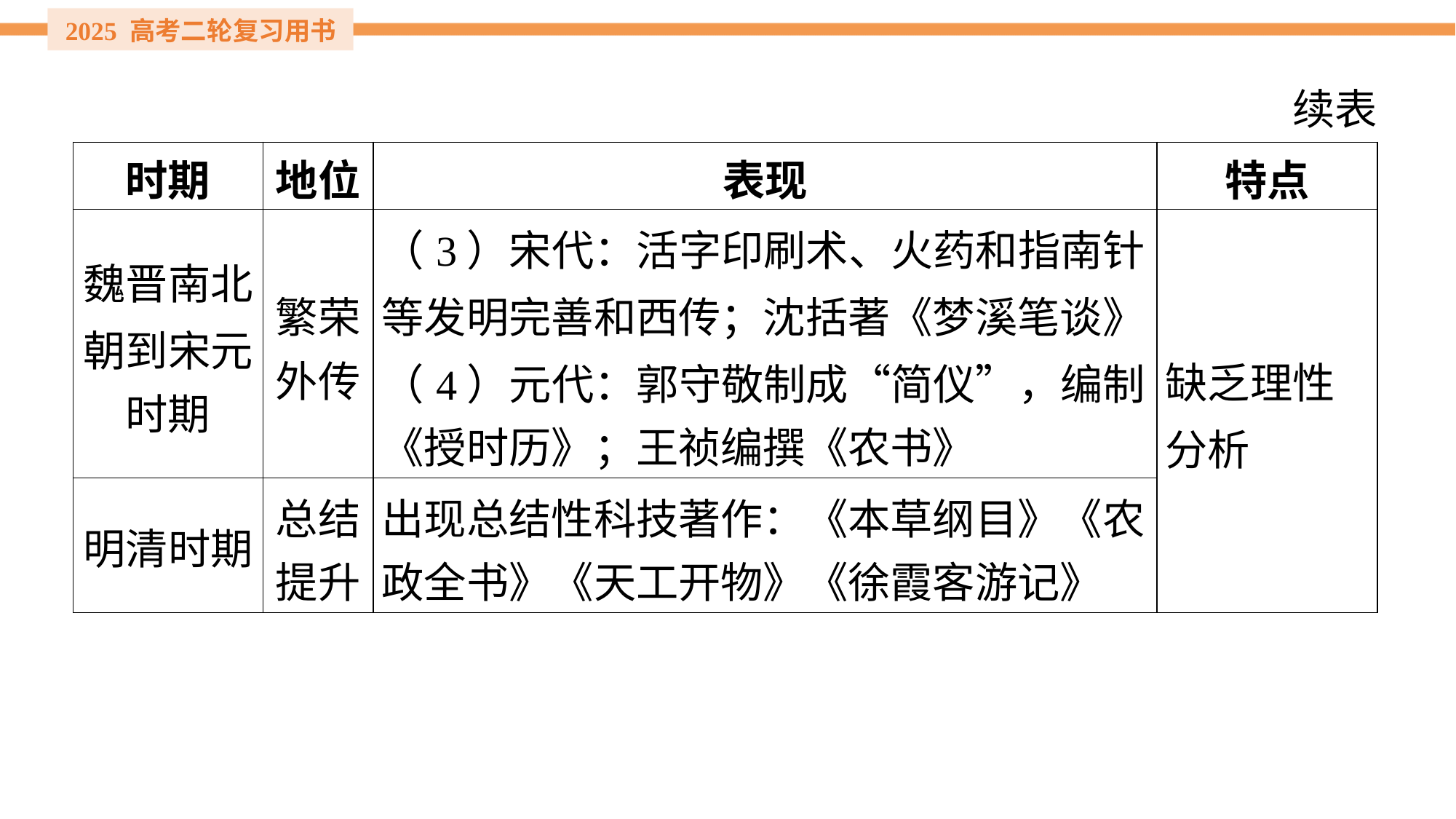

续表
| 时期 | 地位 | 表现 | 特点 |
| --- | --- | --- | --- |
| 魏晋南北 朝到宋元 时期 | 繁荣 外传 | （3）宋代：活字印刷术、火药和指南针 等发明完善和西传；沈括著《梦溪笔谈》 （4）元代：郭守敬制成“简仪”，编制 《授时历》；王祯编撰《农书》 | 缺乏理性分析 |
| 明清时期 | 总结 提升 | 出现总结性科技著作：《本草纲目》《农 政全书》《天工开物》《徐霞客游记》 |  |